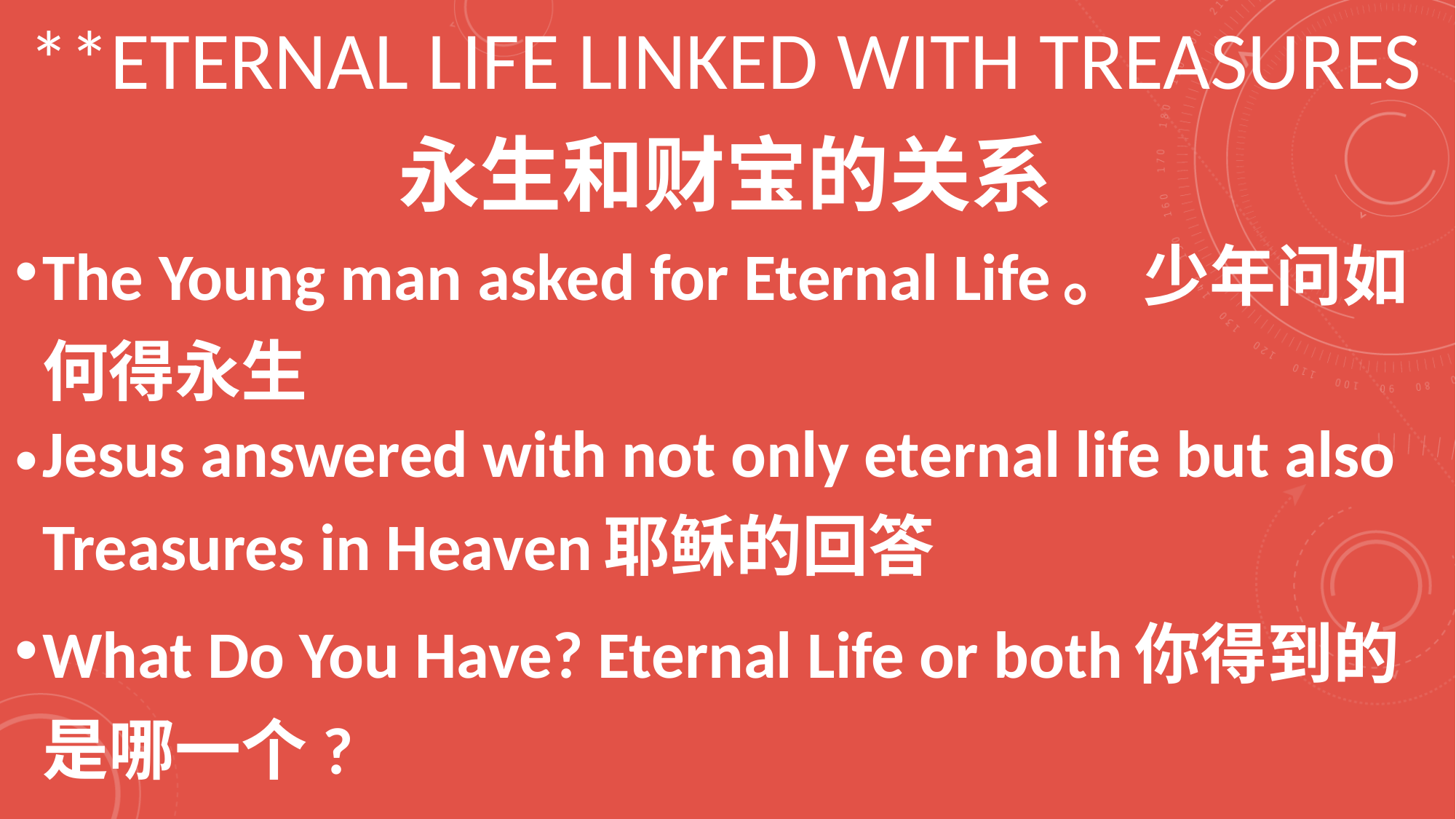

# **ETERNAL LIFE LINKED WITH TREASURES 永生和财宝的关系
The Young man asked for Eternal Life。 少年问如何得永生
Jesus answered with not only eternal life but also Treasures in Heaven耶稣的回答
What Do You Have? Eternal Life or both你得到的是哪一个?